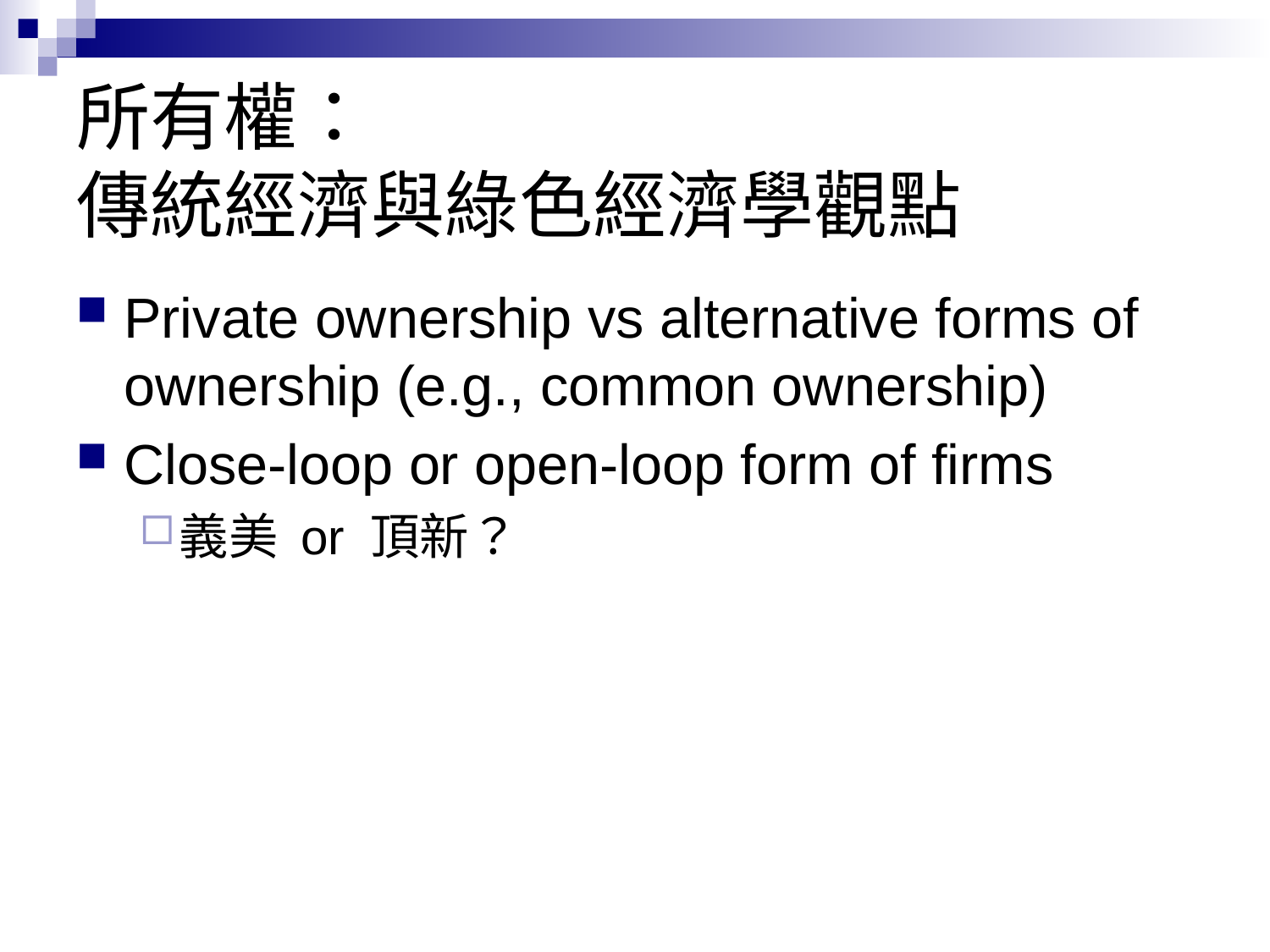

# 所有權： 傳統經濟與綠色經濟學觀點
Private ownership vs alternative forms of ownership (e.g., common ownership)
Close-loop or open-loop form of firms
義美 or 頂新？